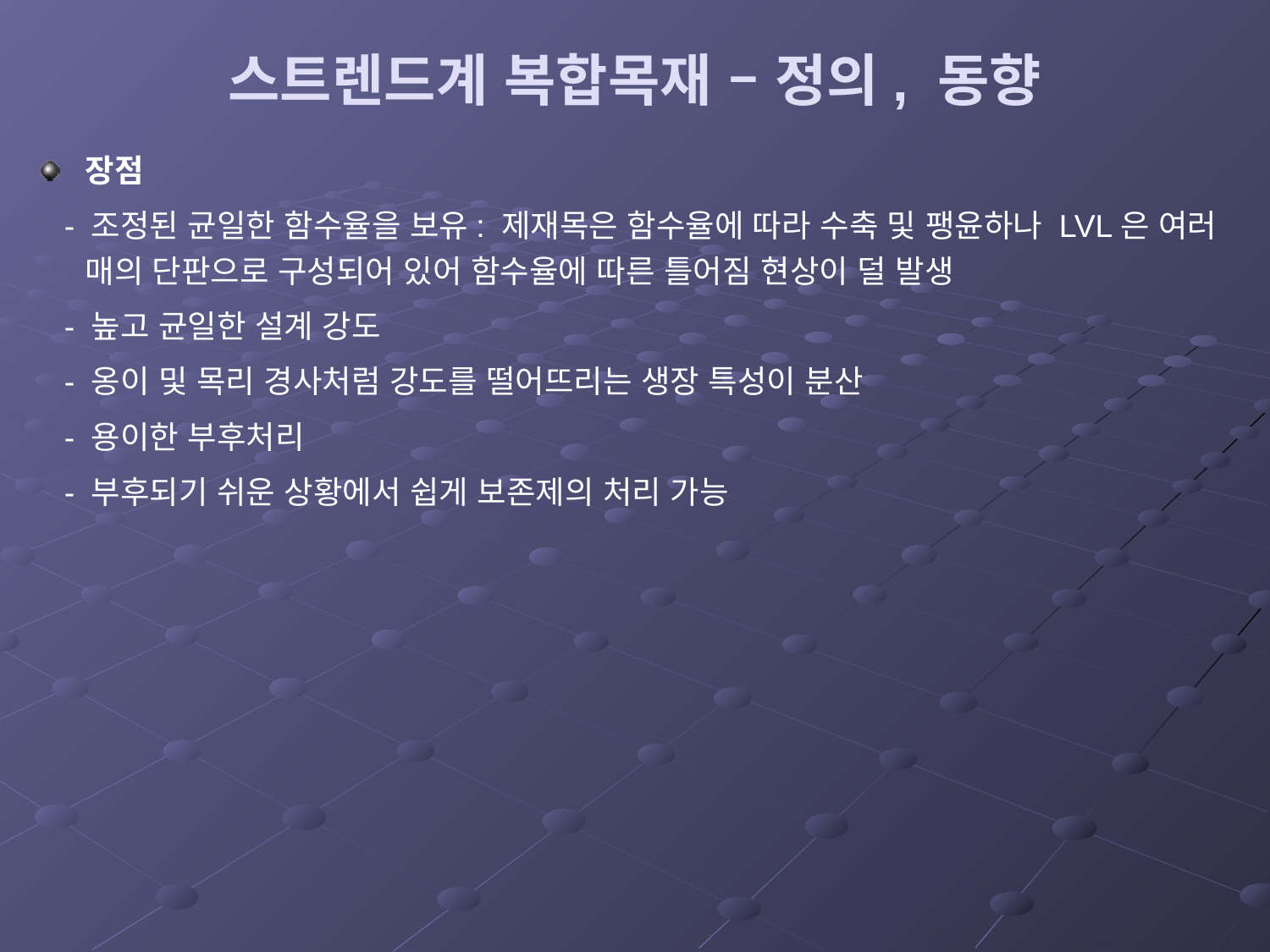

# 스트렌드계 복합목재 – 정의, 동향
장점
   - 조정된 균일한 함수율을 보유: 제재목은 함수율에 따라 수축 및 팽윤하나 LVL은 여러 매의 단판으로 구성되어 있어 함수율에 따른 틀어짐 현상이 덜 발생
   - 높고 균일한 설계 강도
   - 옹이 및 목리 경사처럼 강도를 떨어뜨리는 생장 특성이 분산
   - 용이한 부후처리
   - 부후되기 쉬운 상황에서 쉽게 보존제의 처리 가능